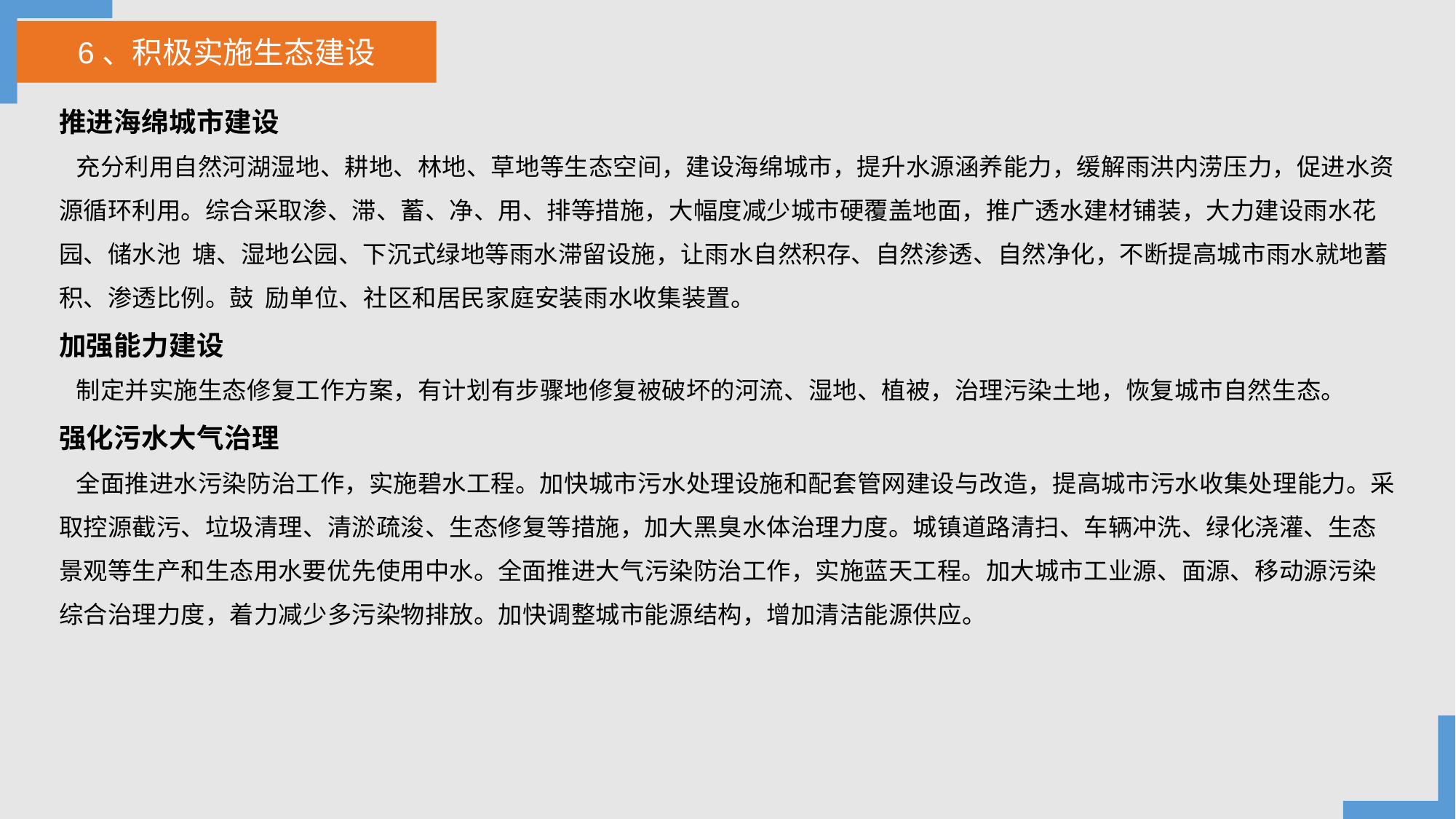

6、积极实施生态建设
推进海绵城市建设
  充分利用自然河湖湿地、耕地、林地、草地等生态空间，建设海绵城市，提升水源涵养能力，缓解雨洪内涝压力，促进水资源循环利用。综合采取渗、滞、蓄、净、用、排等措施，大幅度减少城市硬覆盖地面，推广透水建材铺装，大力建设雨水花园、储水池  塘、湿地公园、下沉式绿地等雨水滞留设施，让雨水自然积存、自然渗透、自然净化，不断提高城市雨水就地蓄积、渗透比例。鼓  励单位、社区和居民家庭安装雨水收集装置。
加强能力建设
  制定并实施生态修复工作方案，有计划有步骤地修复被破坏的河流、湿地、植被，治理污染土地，恢复城市自然生态。
强化污水大气治理
  全面推进水污染防治工作，实施碧水工程。加快城市污水处理设施和配套管网建设与改造，提高城市污水收集处理能力。采取控源截污、垃圾清理、清淤疏浚、生态修复等措施，加大黑臭水体治理力度。城镇道路清扫、车辆冲洗、绿化浇灌、生态景观等生产和生态用水要优先使用中水。全面推进大气污染防治工作，实施蓝天工程。加大城市工业源、面源、移动源污染综合治理力度，着力减少多污染物排放。加快调整城市能源结构，增加清洁能源供应。